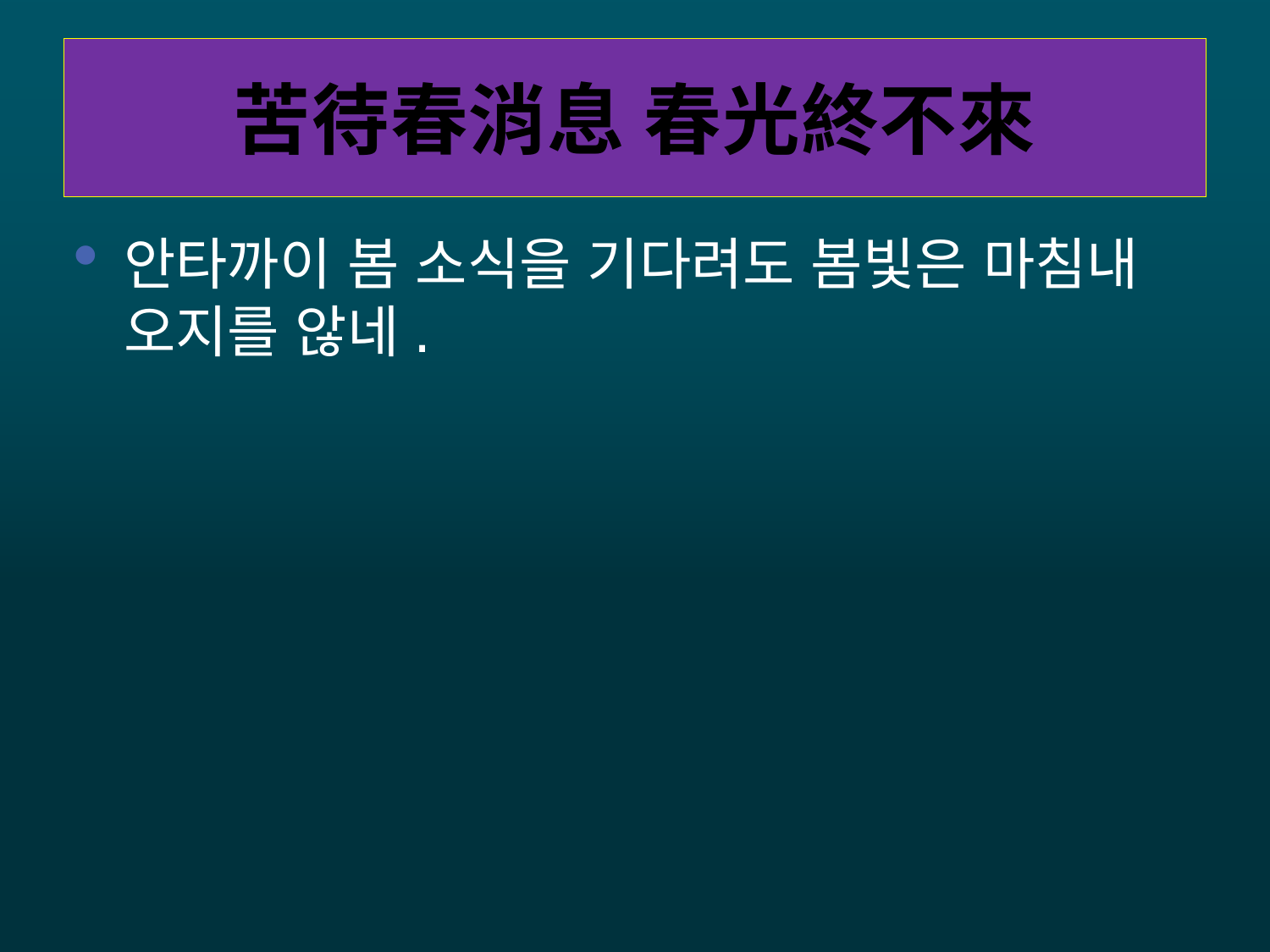

# 苦待春消息 春光終不來
안타까이 봄 소식을 기다려도 봄빛은 마침내 오지를 않네.